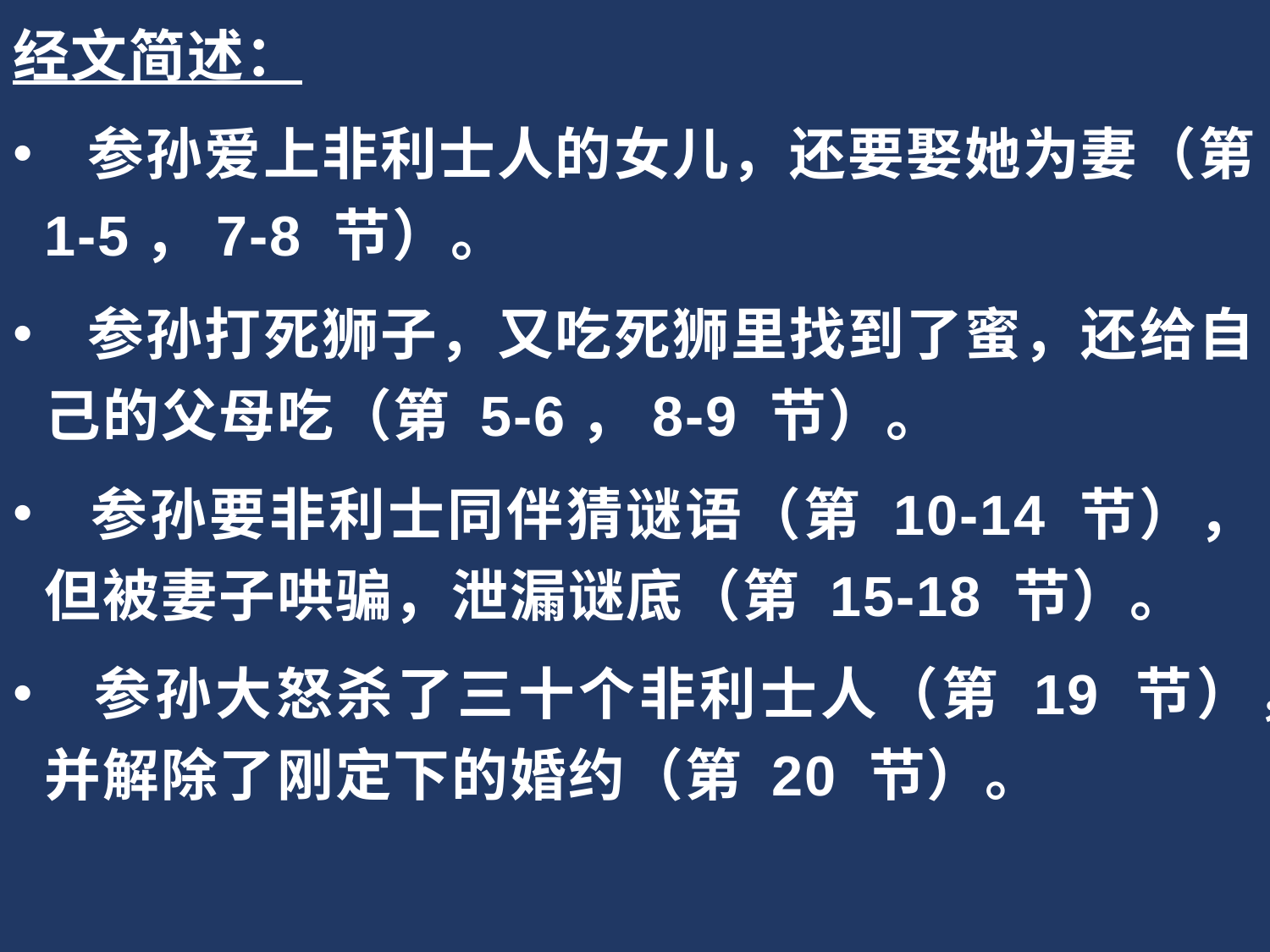

经文简述：
  参孙爱上非利士人的女儿，还要娶她为妻（第 1-5，7-8 节）。
  参孙打死狮子，又吃死狮里找到了蜜，还给自己的父母吃（第 5-6，8-9 节）。
  参孙要非利士同伴猜谜语（第 10-14 节），但被妻子哄骗，泄漏谜底（第 15-18 节）。
  参孙大怒杀了三十个非利士人（第 19 节），并解除了刚定下的婚约（第 20 节）。